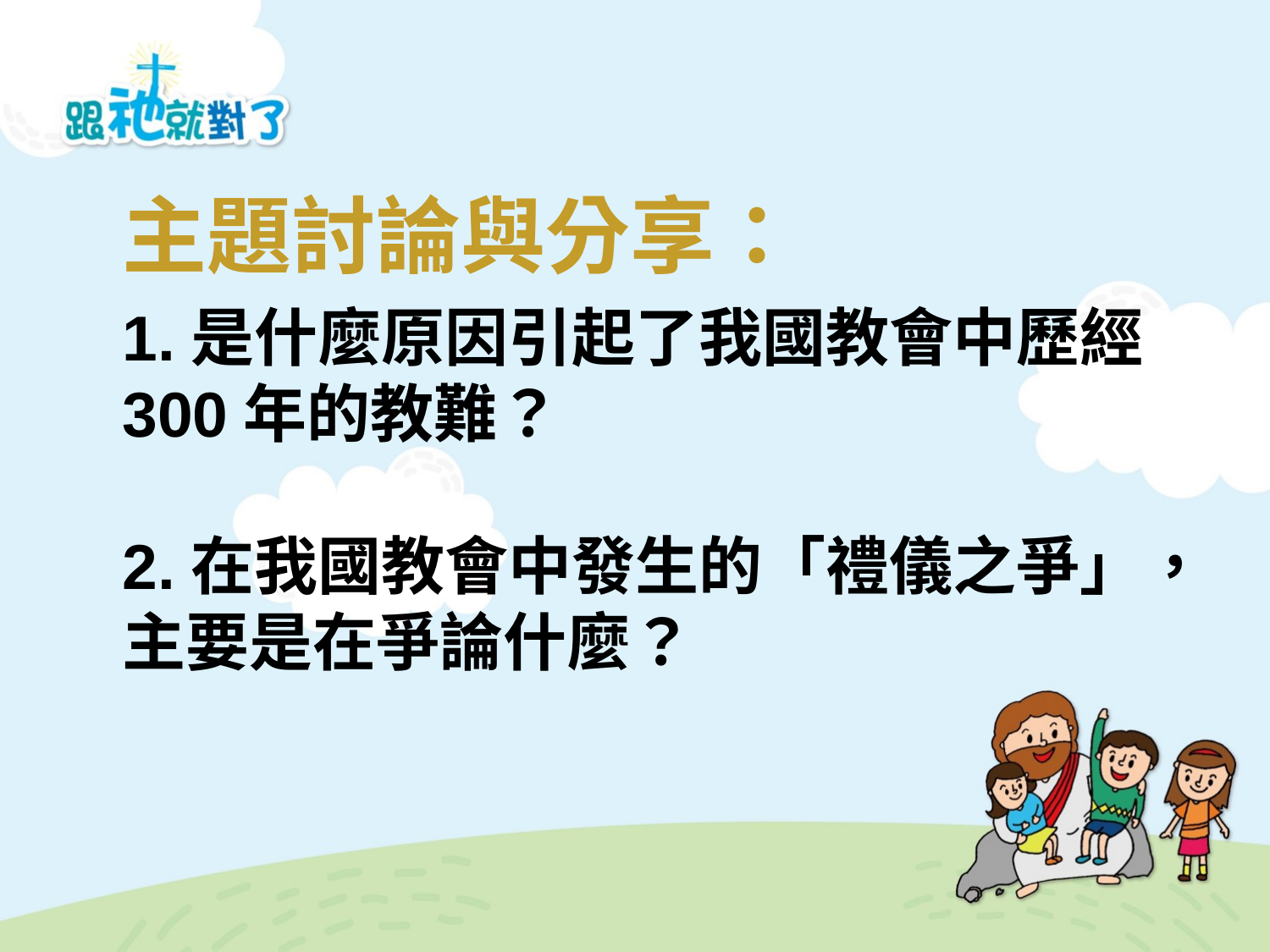

主題討論與分享：
1.是什麼原因引起了我國教會中歷經300年的教難？

2.在我國教會中發生的「禮儀之爭」，主要是在爭論什麼？